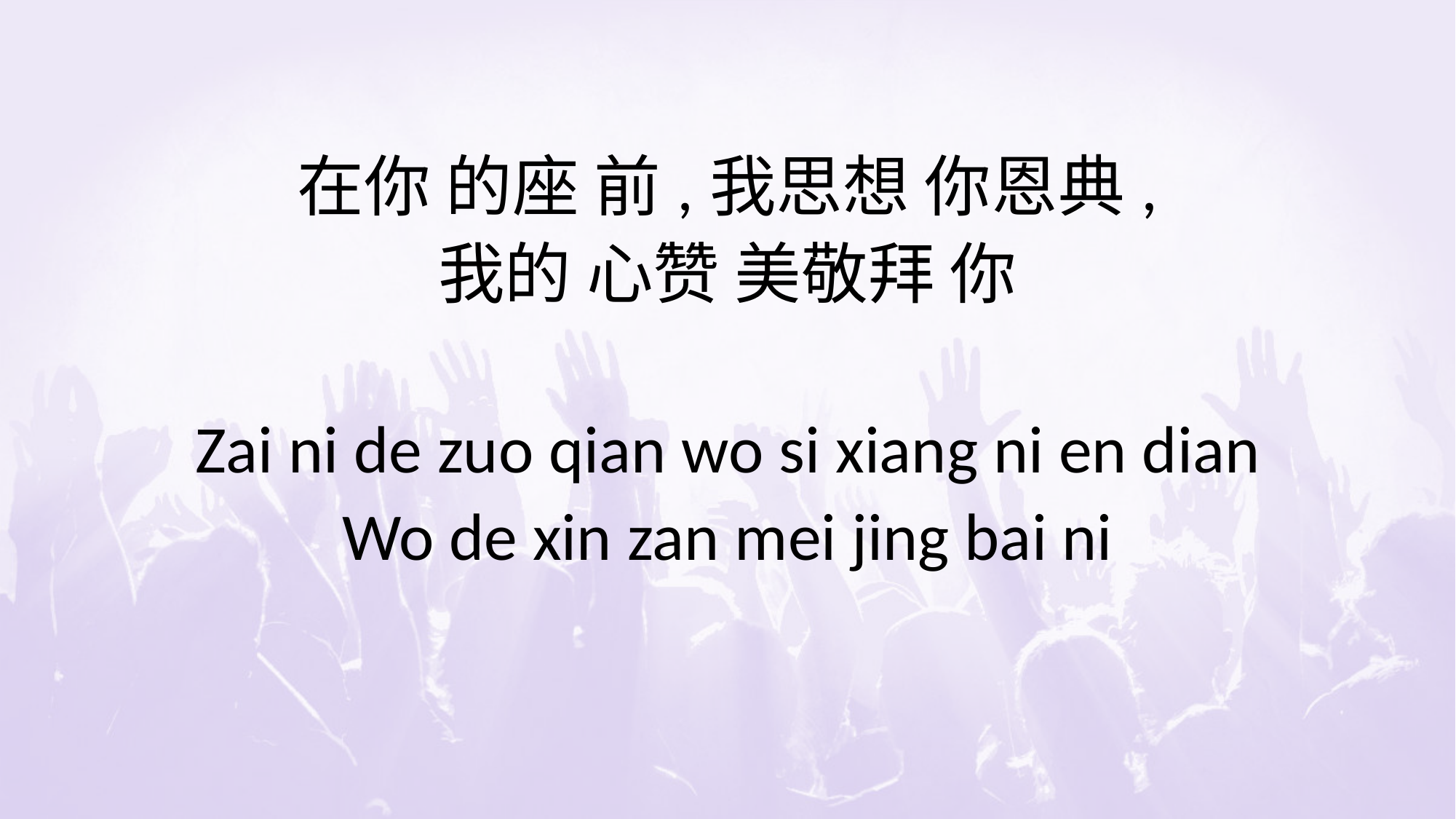

#
在你 的座 前,我思想 你恩典,
我的 心赞 美敬拜 你

Zai ni de zuo qian wo si xiang ni en dian
Wo de xin zan mei jing bai ni